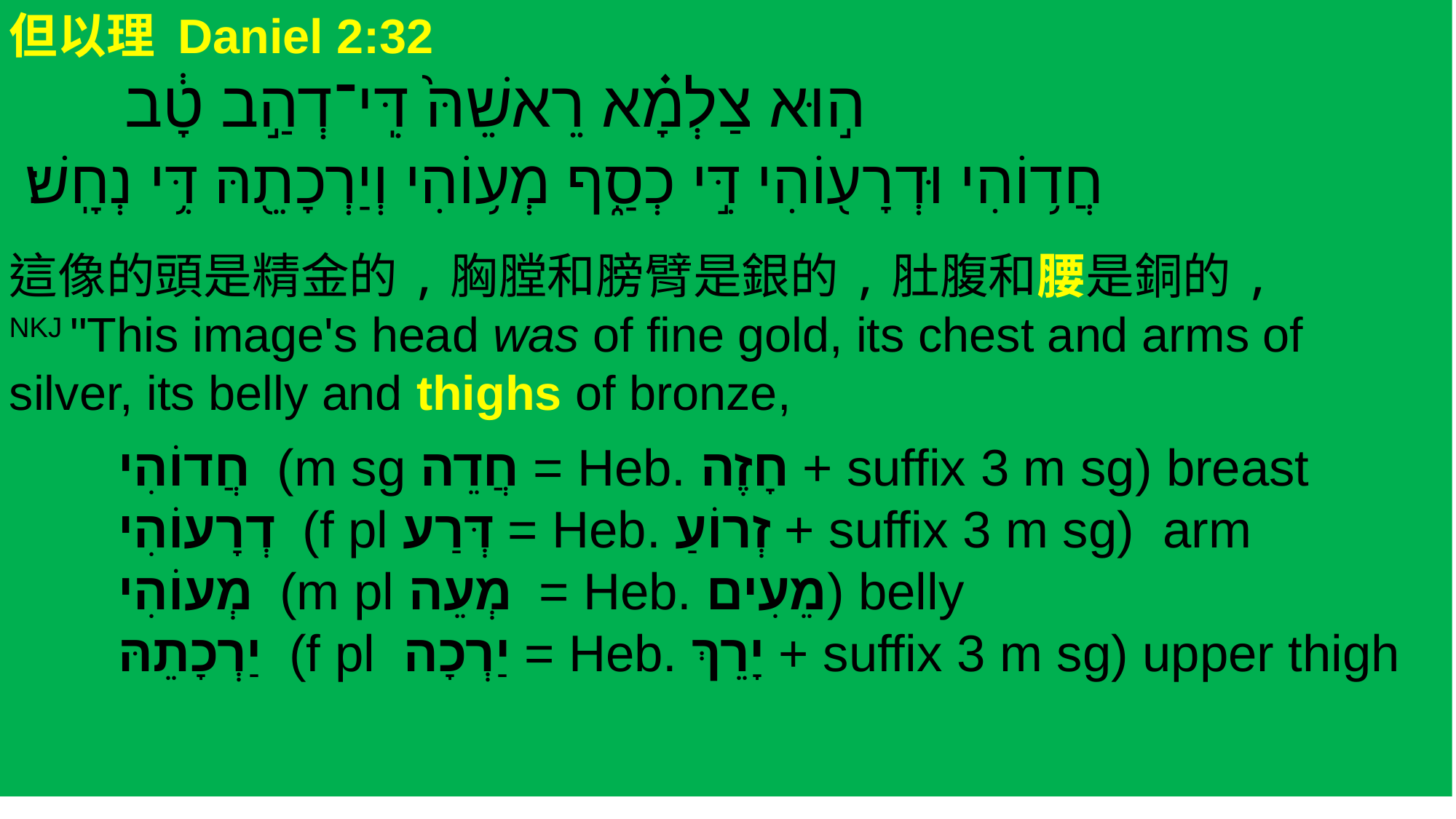

但以理 Daniel 2:32
         ‎ ‎ה֣וּא צַלְמָ֗א רֵאשֵׁהּ֙ דִּֽי־דְהַ֣ב טָ֔ב
 חֲד֥וֹהִי וּדְרָע֖וֹהִי דִּ֣י כְסַ֑ף מְע֥וֹהִי וְיַרְכָתֵ֖הּ דִּ֥י נְחָֽשׁ׃

這像的頭是精金的,胸膛和膀臂是銀的,肚腹和腰是銅的,
NKJ "This image's head was of fine gold, its chest and arms of silver, its belly and thighs of bronze,

	חֲדוֹהִי  (m sg חֲדֵה = Heb. חָזֶה + suffix 3 m sg) breast
	דְרָעוֹהִי  (f pl דְּרַע = Heb. זְרוֹעַ + suffix 3 m sg)  arm
	מְעוֹהִי  (m pl מְעֵה  = Heb. מֵעִים) belly
	יַרְכָתֵהּ  (f pl  יַרְכָה = Heb. יָרֵךְ + suffix 3 m sg) upper thigh